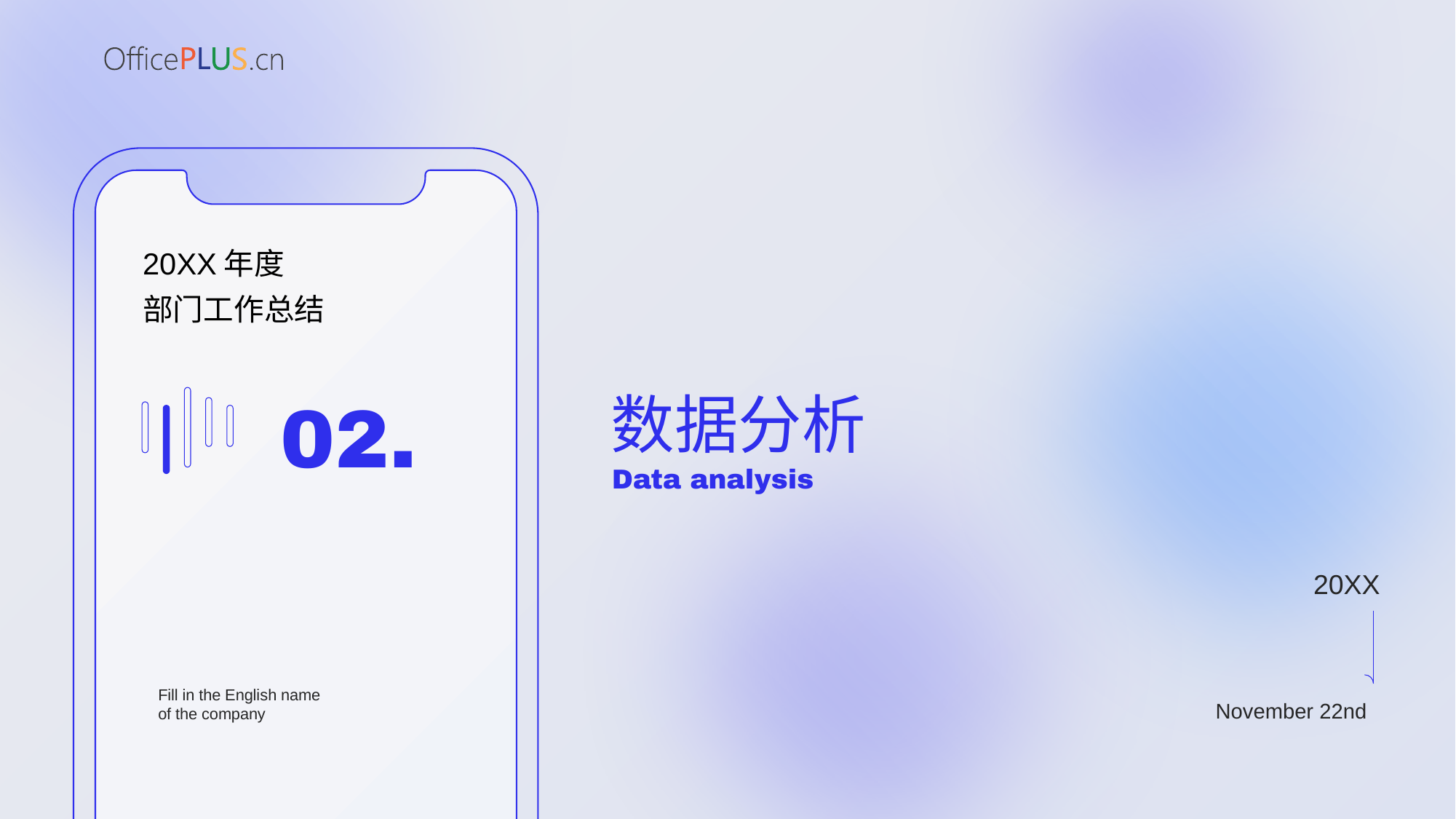

20XX年度
部门工作总结

数据分析
Data analysis
02.

20XX

Fill in the English name
of the company
November 22nd